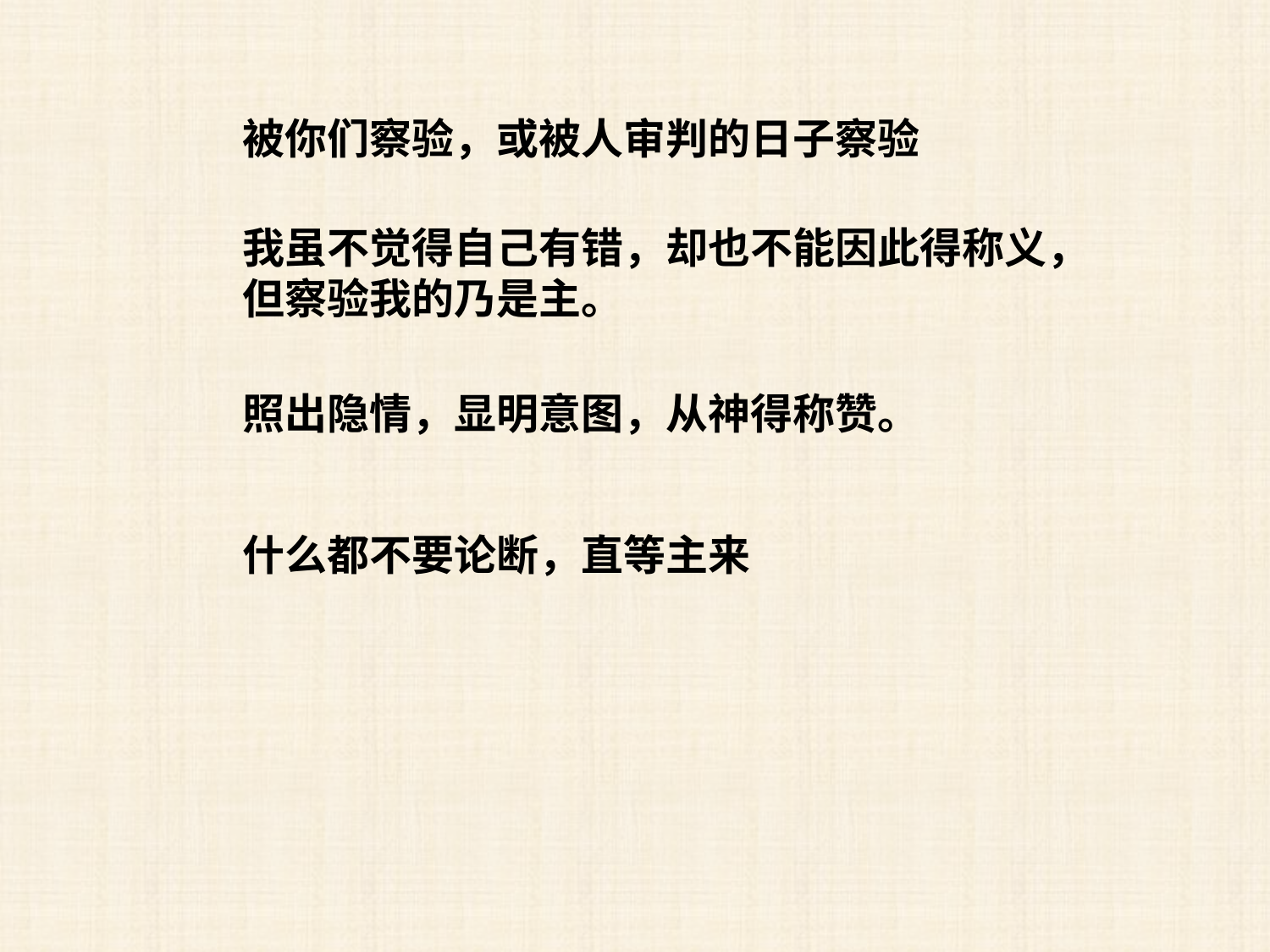

被你们察验，或被人审判的日子察验
我虽不觉得自己有错，却也不能因此得称义，
但察验我的乃是主。
照出隐情，显明意图，从神得称赞。
什么都不要论断，直等主来